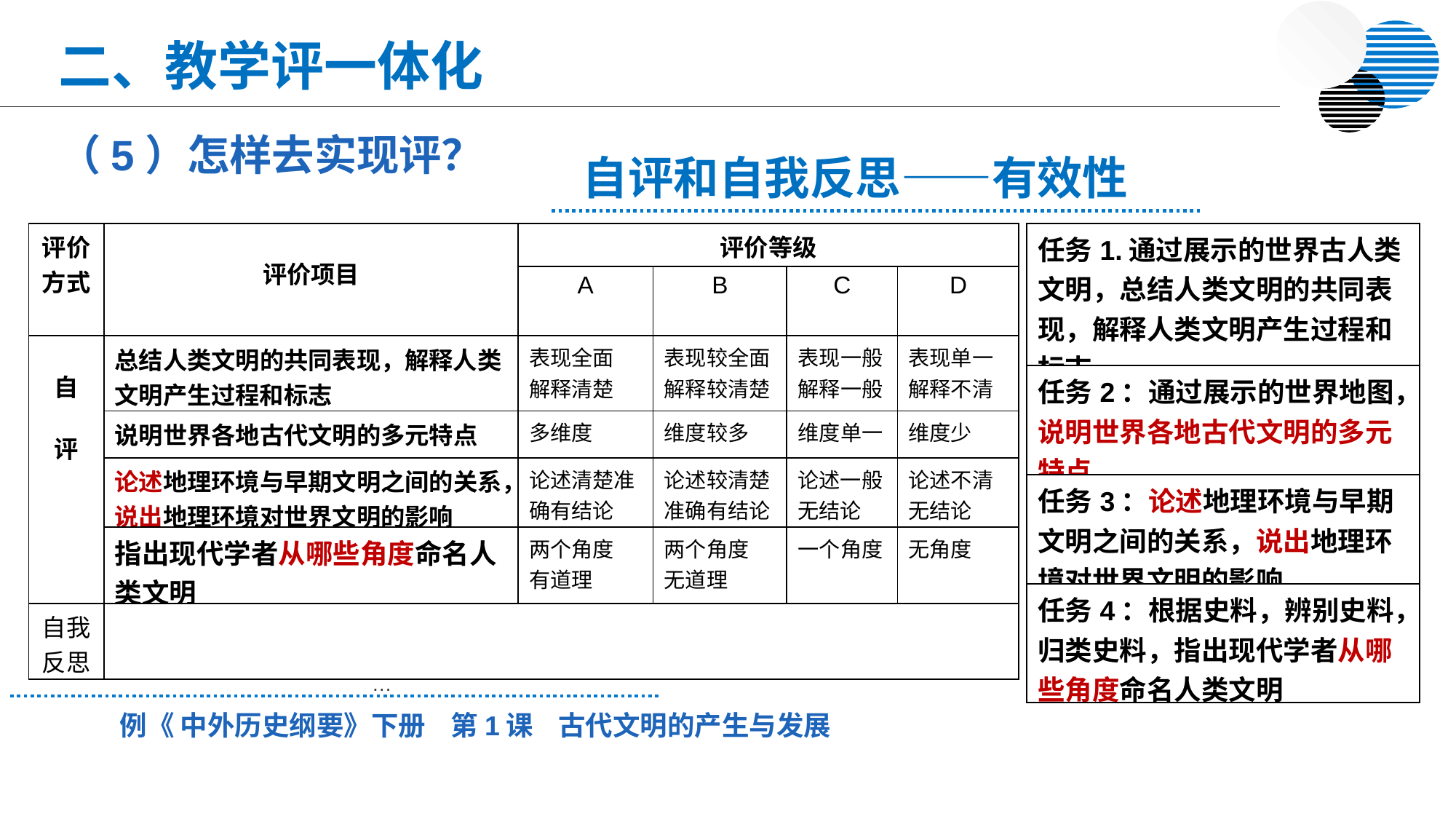

二、教学评一体化
（5）怎样去实现评？
自评和自我反思——有效性
| 评价方式 | 评价项目 | 评价等级 |  |  |  |
| --- | --- | --- | --- | --- | --- |
|  |  | A | B | C | D |
| 自 评 | 总结人类文明的共同表现，解释人类文明产生过程和标志 | 表现全面 解释清楚 | 表现较全面 解释较清楚 | 表现一般 解释一般 | 表现单一解释不清 |
|  | 说明世界各地古代文明的多元特点 | 多维度 | 维度较多 | 维度单一 | 维度少 |
|  | 论述地理环境与早期文明之间的关系，说出地理环境对世界文明的影响 | 论述清楚准确有结论 | 论述较清楚准确有结论 | 论述一般无结论 | 论述不清无结论 |
|  | 指出现代学者从哪些角度命名人类文明 | 两个角度 有道理 | 两个角度 无道理 | 一个角度 | 无角度 |
| 自我反思 |  |  |  |  |  |
| 任务1.通过展示的世界古人类文明，总结人类文明的共同表现，解释人类文明产生过程和标志 |
| --- |
| 任务2：通过展示的世界地图，说明世界各地古代文明的多元特点 |
| 任务3：论述地理环境与早期文明之间的关系，说出地理环境对世界文明的影响 |
| 任务4：根据史料，辨别史料，归类史料，指出现代学者从哪些角度命名人类文明 |

评价量表

…

…
例《 中外历史纲要》下册    第1课    古代文明的产生与发展